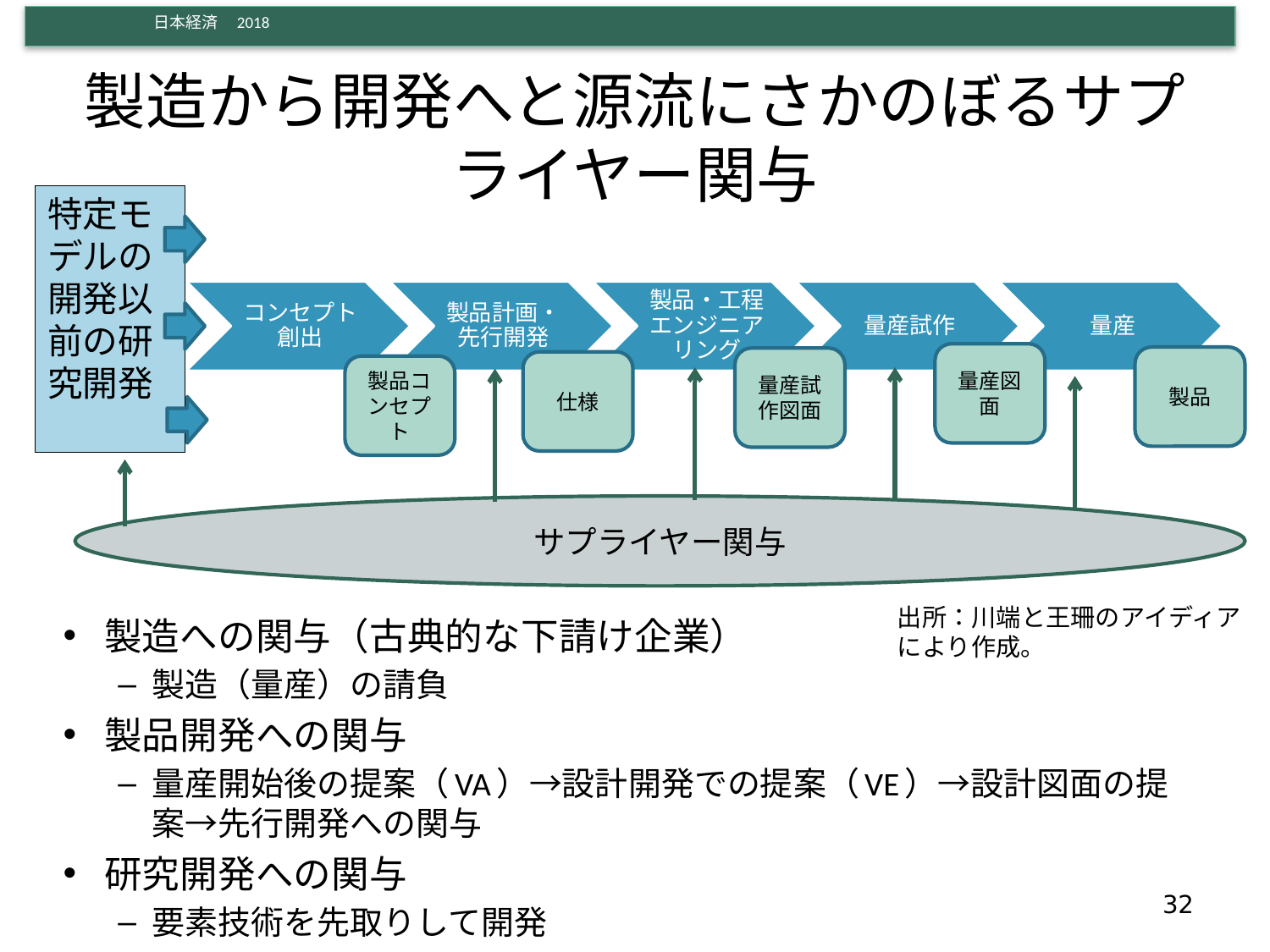

# 製造から開発へと源流にさかのぼるサプライヤー関与
コンセプト創出
製品計画・先行開発
製品・工程エンジニアリング
量産試作
量産
特定モデルの開発以前の研究開発

量産図面
製品
量産試作図面
仕様
製品コンセプト

サプライヤー関与
出所：川端と王珊のアイディアにより作成。
製造への関与（古典的な下請け企業）
製造（量産）の請負
製品開発への関与
量産開始後の提案（VA）→設計開発での提案（VE）→設計図面の提案→先行開発への関与
研究開発への関与
要素技術を先取りして開発

32